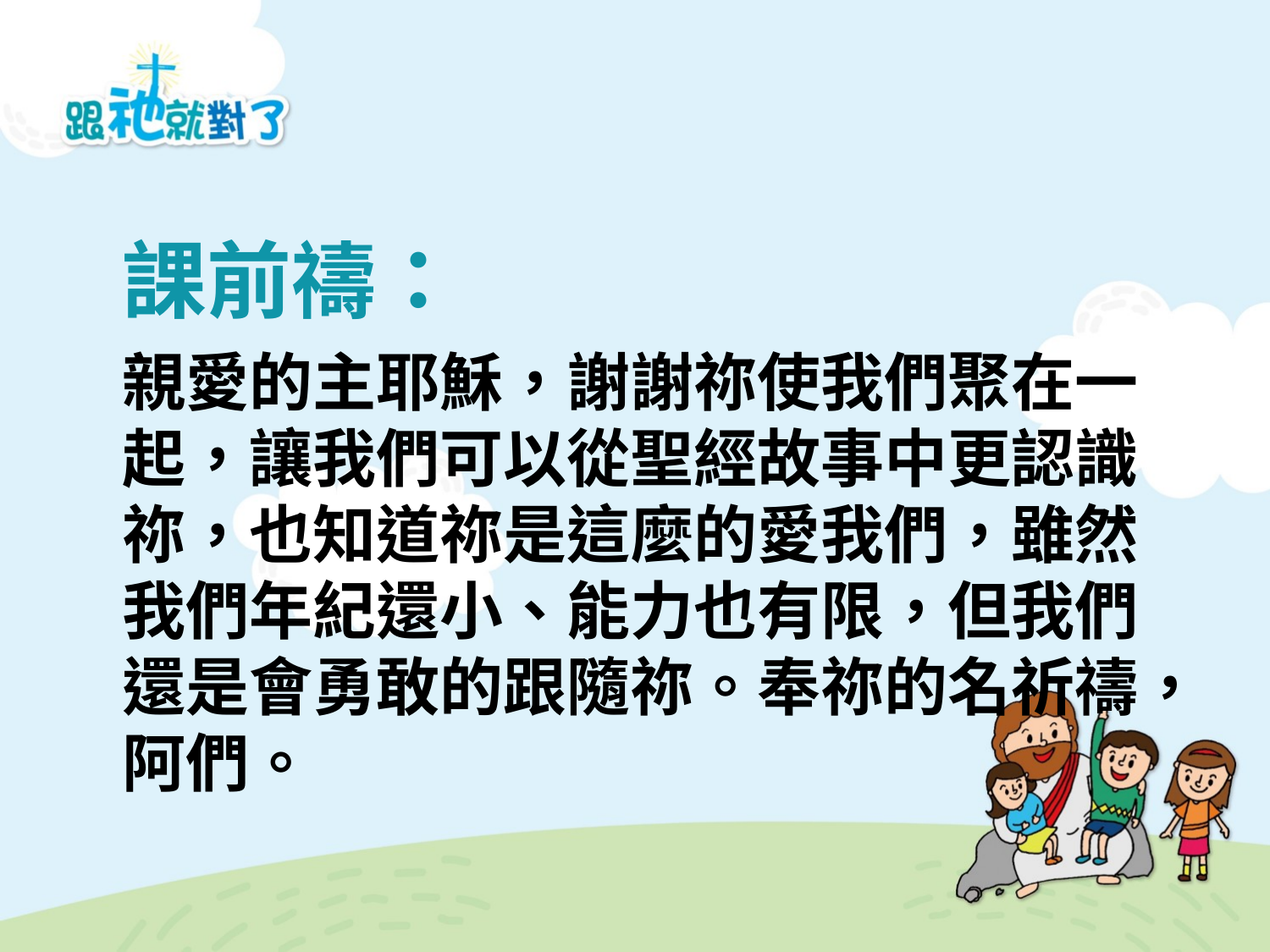

課前禱：
親愛的主耶穌，謝謝祢使我們聚在一起，讓我們可以從聖經故事中更認識祢，也知道祢是這麼的愛我們，雖然我們年紀還小、能力也有限，但我們還是會勇敢的跟隨祢。奉祢的名祈禱，阿們。